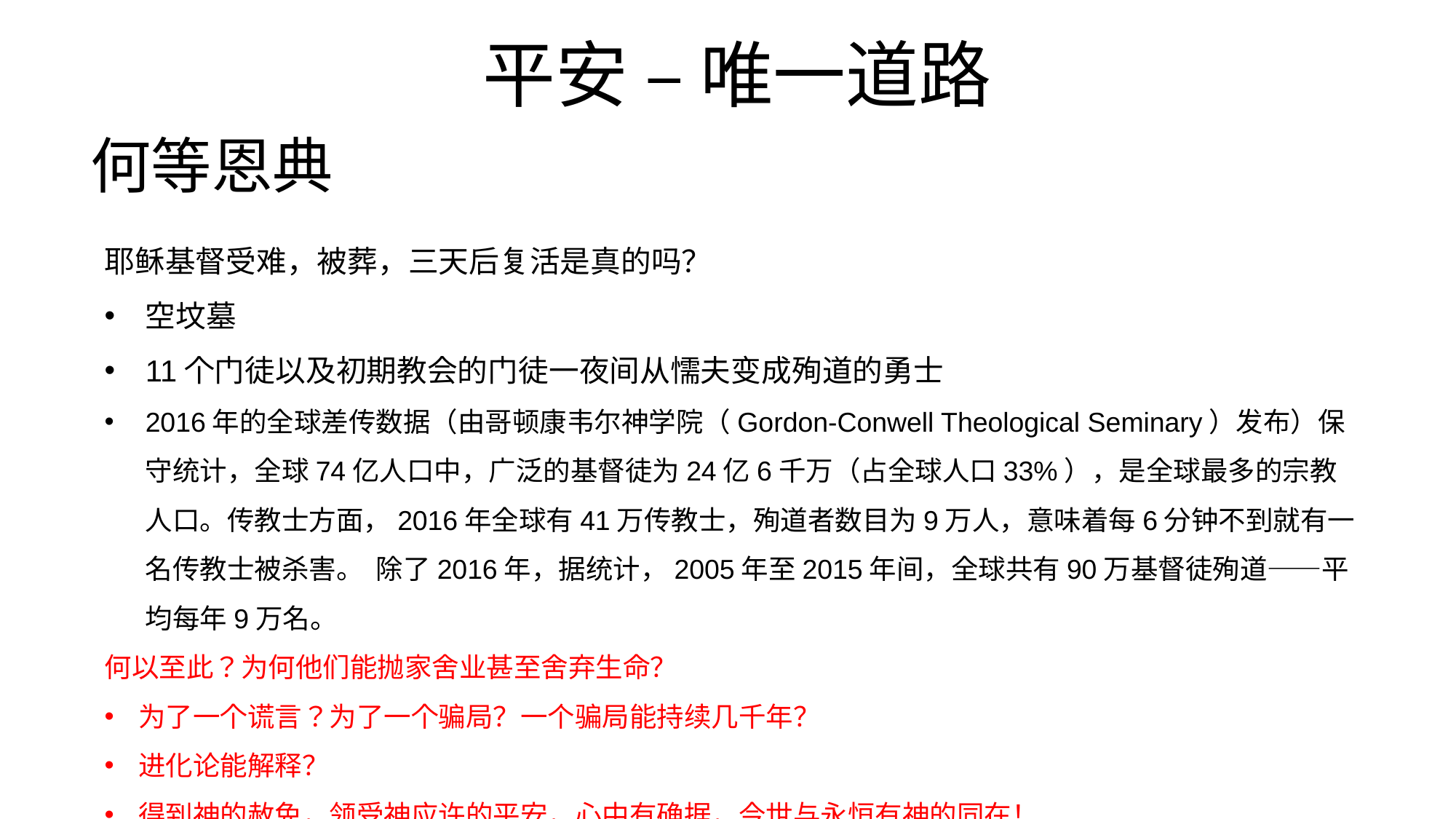

平安 – 唯一道路
何等恩典
耶稣基督受难，被葬，三天后复活是真的吗？
空坟墓
11个门徒以及初期教会的门徒一夜间从懦夫变成殉道的勇士
2016年的全球差传数据（由哥顿康韦尔神学院（Gordon-Conwell Theological Seminary）发布）保守统计，全球74亿人口中，广泛的基督徒为24亿6千万（占全球人口33%），是全球最多的宗教人口。传教士方面，2016年全球有41万传教士，殉道者数目为9万人，意味着每6分钟不到就有一名传教士被杀害。  除了2016年，据统计，2005年至2015年间，全球共有90万基督徒殉道——平均每年9万名。
何以至此？为何他们能抛家舍业甚至舍弃生命？
为了一个谎言？为了一个骗局？一个骗局能持续几千年？
进化论能解释？
得到神的赦免，领受神应许的平安，心中有确据，今世与永恒有神的同在！